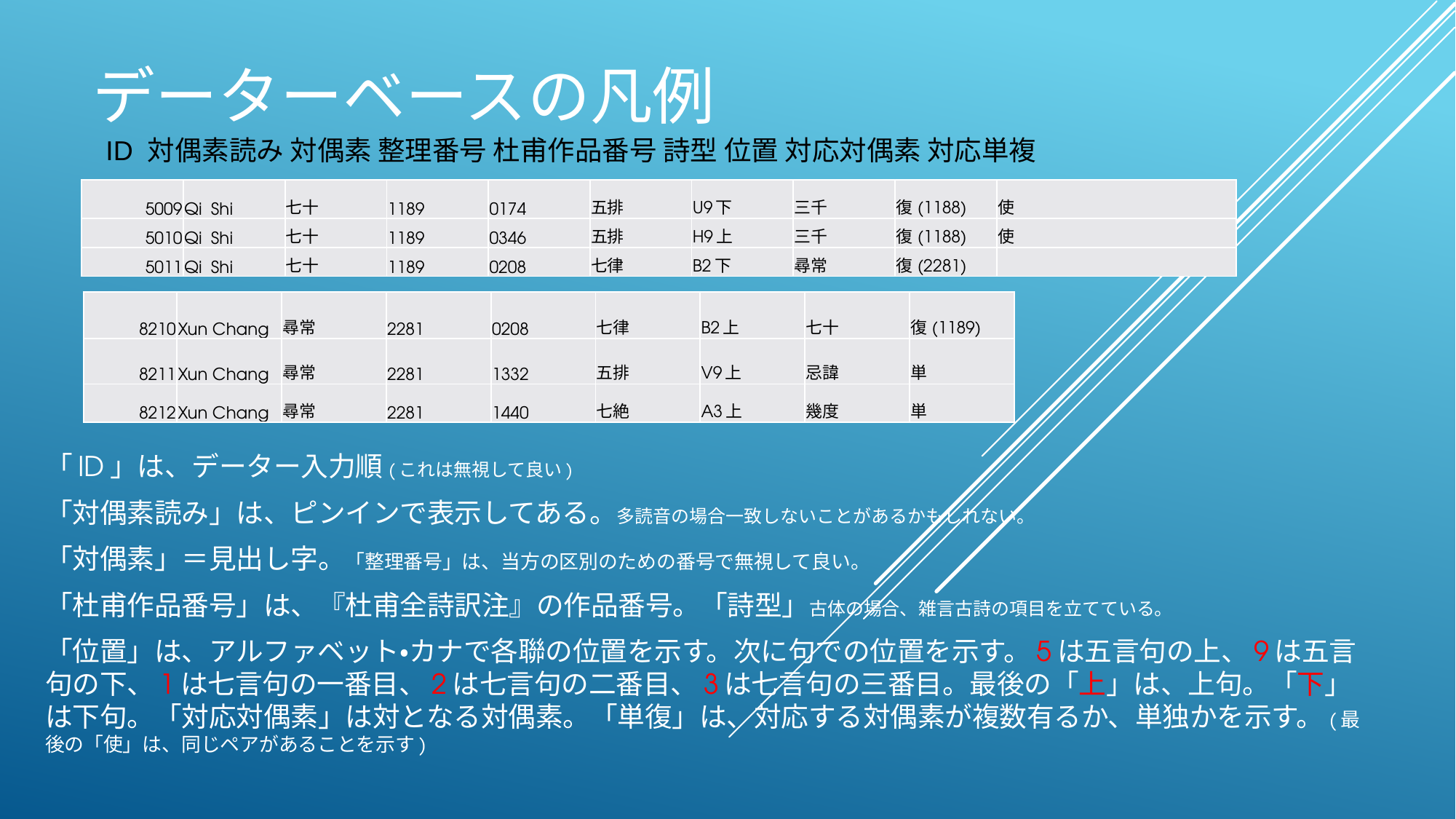

# データーベースの凡例
ID 対偶素読み 対偶素 整理番号 杜甫作品番号 詩型 位置 対応対偶素 対応単複
| 5009 | Qi Shi | 七十 | 1189 | 0174 | 五排 | U9下 | 三千 | 復(1188) | 使 |
| --- | --- | --- | --- | --- | --- | --- | --- | --- | --- |
| 5010 | Qi Shi | 七十 | 1189 | 0346 | 五排 | H9上 | 三千 | 復(1188) | 使 |
| 5011 | Qi Shi | 七十 | 1189 | 0208 | 七律 | B2下 | 尋常 | 復(2281) |  |
| 8210 | Xun Chang | 尋常 | 2281 | 0208 | 七律 | B2上 | 七十 | 復(1189) |
| --- | --- | --- | --- | --- | --- | --- | --- | --- |
| 8211 | Xun Chang | 尋常 | 2281 | 1332 | 五排 | V9上 | 忌諱 | 単 |
| 8212 | Xun Chang | 尋常 | 2281 | 1440 | 七絶 | A3上 | 幾度 | 単 |
「ID」は、データー入力順(これは無視して良い)
「対偶素読み」は、ピンインで表示してある。多読音の場合一致しないことがあるかもしれない。
「対偶素」＝見出し字。「整理番号」は、当方の区別のための番号で無視して良い。
「杜甫作品番号」は、『杜甫全詩訳注』の作品番号。「詩型」古体の場合、雑言古詩の項目を立てている。
「位置」は、アルファベット・カナで各聯の位置を示す。次に句での位置を示す。5は五言句の上、9は五言句の下、1は七言句の一番目、2は七言句の二番目、3は七言句の三番目。最後の「上」は、上句。「下」は下句。「対応対偶素」は対となる対偶素。「単復」は、対応する対偶素が複数有るか、単独かを示す。(最後の「使」は、同じペアがあることを示す)